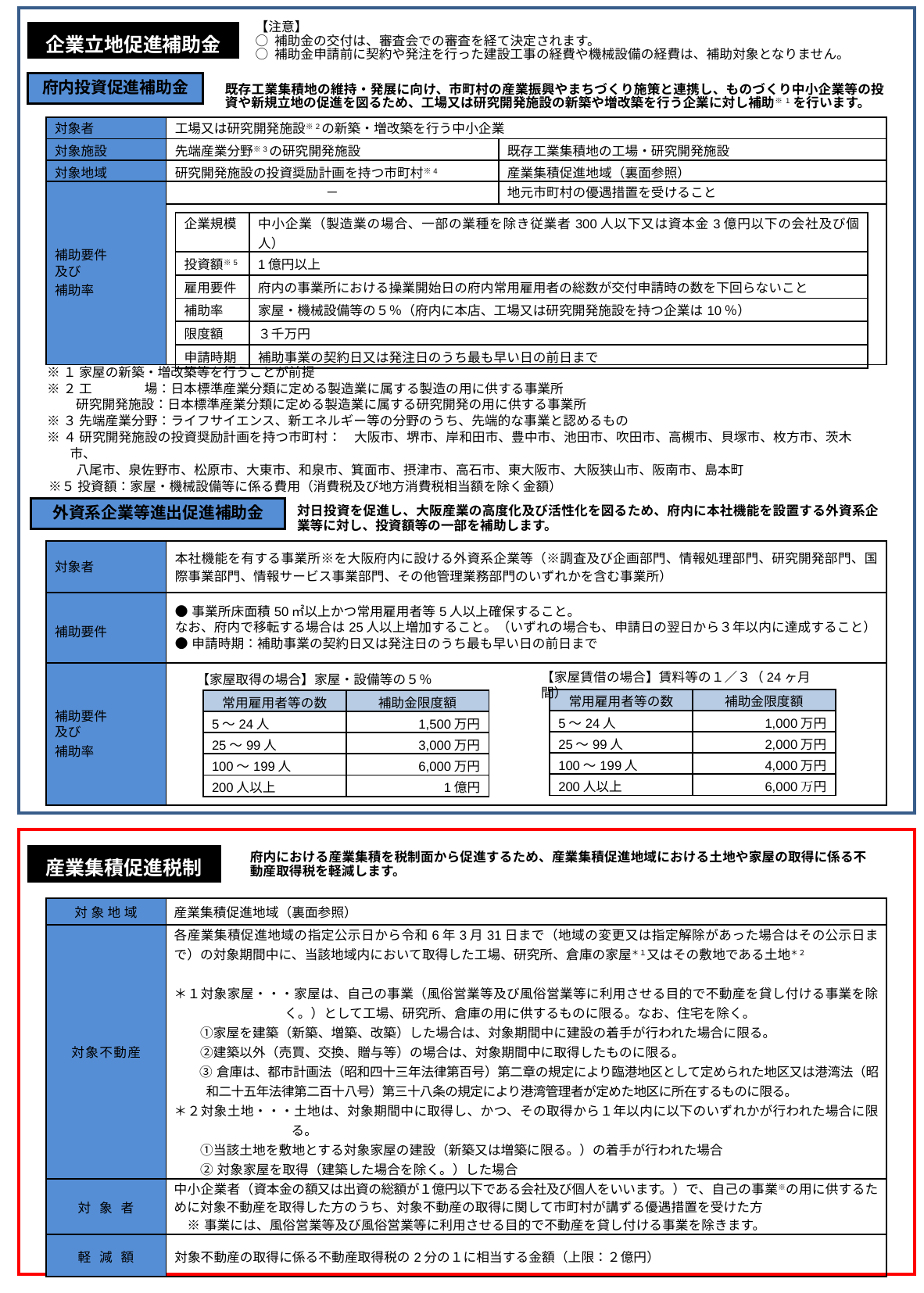

【注意】
○ 補助金の交付は、審査会での審査を経て決定されます。
○ 補助金申請前に契約や発注を行った建設工事の経費や機械設備の経費は、補助対象となりません。

企業立地促進補助金
府内投資促進補助金
既存工業集積地の維持・発展に向け、市町村の産業振興やまちづくり施策と連携し、ものづくり中小企業等の投資や新規立地の促進を図るため、工場又は研究開発施設の新築や増改築を行う企業に対し補助※1を行います。

| 対象者 | 工場又は研究開発施設※2の新築・増改築を行う中小企業 |  |
| --- | --- | --- |
| 対象施設 | 先端産業分野※3の研究開発施設 | 既存工業集積地の工場・研究開発施設 |
| 対象地域 | 研究開発施設の投資奨励計画を持つ市町村※4 | 産業集積促進地域（裏面参照） |
| 補助要件 及び 補助率 | － | 地元市町村の優遇措置を受けること |
|  |  |  |
| 企業規模 | 中小企業（製造業の場合、一部の業種を除き従業者300人以下又は資本金3億円以下の会社及び個人） |
| --- | --- |
| 投資額※5 | 1億円以上 |
| 雇用要件 | 府内の事業所における操業開始日の府内常用雇用者の総数が交付申請時の数を下回らないこと |
| 補助率 | 家屋・機械設備等の５％（府内に本店、工場又は研究開発施設を持つ企業は10％） |
| 限度額 | ３千万円 |
| 申請時期 | 補助事業の契約日又は発注日のうち最も早い日の前日まで |
※１ 家屋の新築・増改築等を行うことが前提
※２ 工　　　　場：日本標準産業分類に定める製造業に属する製造の用に供する事業所
　　 研究開発施設：日本標準産業分類に定める製造業に属する研究開発の用に供する事業所
※３ 先端産業分野：ライフサイエンス、新エネルギー等の分野のうち、先端的な事業と認めるもの
※４ 研究開発施設の投資奨励計画を持つ市町村：　大阪市、堺市、岸和田市、豊中市、池田市、吹田市、高槻市、貝塚市、枚方市、茨木市、
　　 八尾市、泉佐野市、松原市、大東市、和泉市、箕面市、摂津市、高石市、東大阪市、大阪狭山市、阪南市、島本町
　※５ 投資額：家屋・機械設備等に係る費用（消費税及び地方消費税相当額を除く金額）
対日投資を促進し、大阪産業の高度化及び活性化を図るため、府内に本社機能を設置する外資系企業等に対し、投資額等の一部を補助します。

外資系企業等進出促進補助金
| 対象者 | 本社機能を有する事業所※を大阪府内に設ける外資系企業等（※調査及び企画部門、情報処理部門、研究開発部門、国際事業部門、情報サービス事業部門、その他管理業務部門のいずれかを含む事業所） |
| --- | --- |
| 補助要件 | ●事業所床面積50㎡以上かつ常用雇用者等5人以上確保すること。 なお、府内で移転する場合は25人以上増加すること。（いずれの場合も、申請日の翌日から３年以内に達成すること） ●申請時期：補助事業の契約日又は発注日のうち最も早い日の前日まで |
| 補助要件 及び 補助率 |  |
【家屋賃借の場合】賃料等の１／３（24ヶ月間）
【家屋取得の場合】家屋・設備等の５％
| 常用雇用者等の数 | 補助金限度額 |
| --- | --- |
| 5～24人 | 1,000万円 |
| 25～99人 | 2,000万円 |
| 100～199人 | 4,000万円 |
| 200人以上 | 6,000万円 |
| 常用雇用者等の数 | 補助金限度額 |
| --- | --- |
| 5～24人 | 1,500万円 |
| 25～99人 | 3,000万円 |
| 100～199人 | 6,000万円 |
| 200人以上 | 1億円 |

産業集積促進税制
府内における産業集積を税制面から促進するため、産業集積促進地域における土地や家屋の取得に係る不動産取得税を軽減します。
| 対象地域 | 産業集積促進地域（裏面参照） |
| --- | --- |
| 対象不動産 | 各産業集積促進地域の指定公示日から令和6年3月31日まで（地域の変更又は指定解除があった場合はその公示日まで）の対象期間中に、当該地域内において取得した工場、研究所、倉庫の家屋＊１又はその敷地である土地＊２ ＊１対象家屋・・・家屋は、自己の事業（風俗営業等及び風俗営業等に利用させる目的で不動産を貸し付ける事業を除く。）として工場、研究所、倉庫の用に供するものに限る。なお、住宅を除く。 　　①家屋を建築（新築、増築、改築）した場合は、対象期間中に建設の着手が行われた場合に限る。 　　②建築以外（売買、交換、贈与等）の場合は、対象期間中に取得したものに限る。 ③倉庫は、都市計画法（昭和四十三年法律第百号）第二章の規定により臨港地区として定められた地区又は港湾法（昭和二十五年法律第二百十八号）第三十八条の規定により港湾管理者が定めた地区に所在するものに限る。 ＊２対象土地・・・土地は、対象期間中に取得し、かつ、その取得から１年以内に以下のいずれかが行われた場合に限る。 　　①当該土地を敷地とする対象家屋の建設（新築又は増築に限る。）の着手が行われた場合 ②対象家屋を取得（建築した場合を除く。）した場合 |
| 対象者 | 中小企業者（資本金の額又は出資の総額が１億円以下である会社及び個人をいいます。）で、自己の事業※の用に供するために対象不動産を取得した方のうち、対象不動産の取得に関して市町村が講ずる優遇措置を受けた方 ※事業には、風俗営業等及び風俗営業等に利用させる目的で不動産を貸し付ける事業を除きます。 |
| 軽減額 | 対象不動産の取得に係る不動産取得税の2分の１に相当する金額（上限：２億円） |